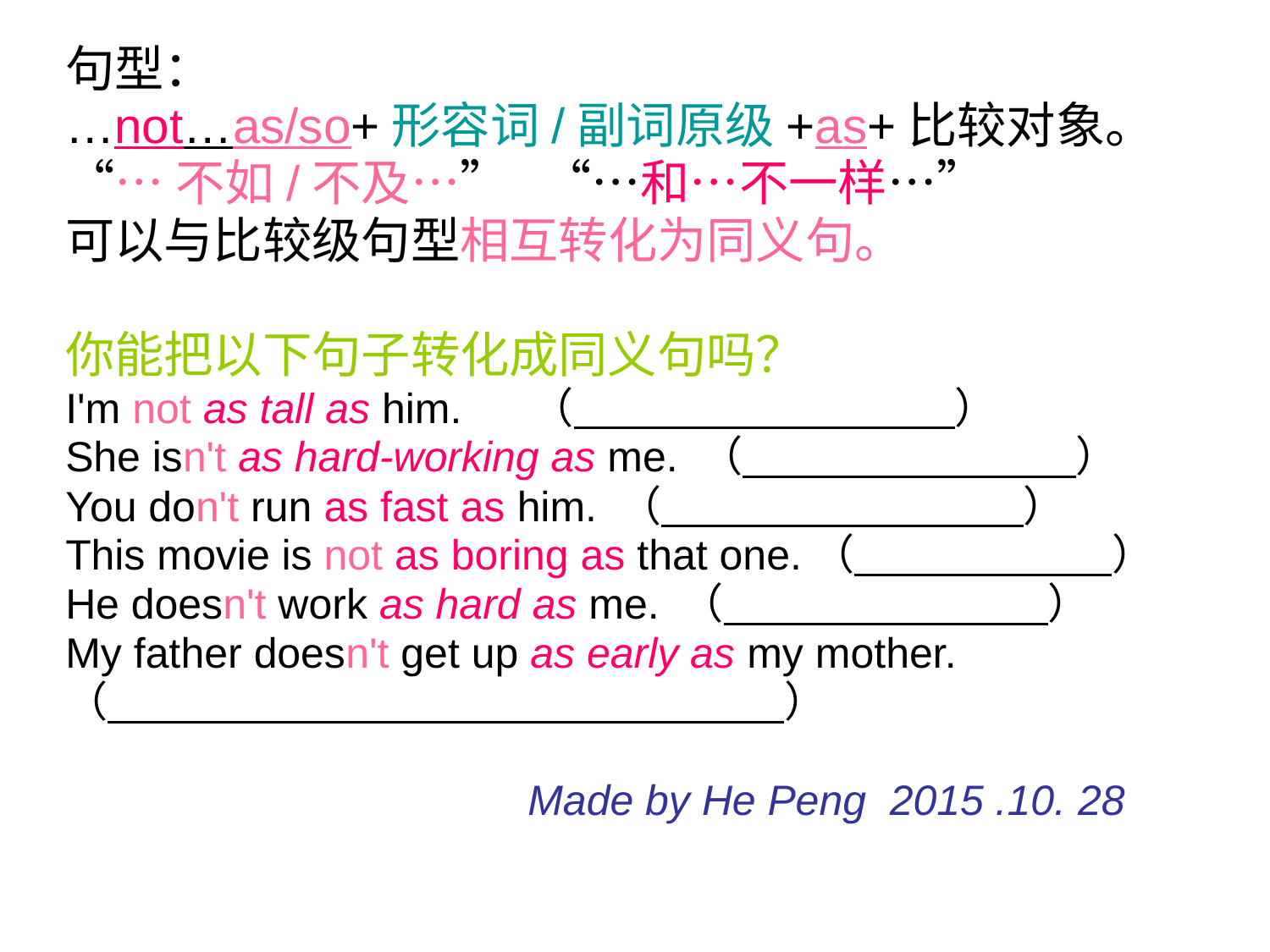

句型：
…not…as/so+形容词/副词原级+as+比较对象。
“…不如/不及…”   “…和…不一样…”
可以与比较级句型相互转化为同义句。

你能把以下句子转化成同义句吗？
I'm not as tall as him.     （                                        ）
She isn't as hard-working as me. （                                   ）
You don't run as fast as him. （                                      ）
This movie is not as boring as that one.（                           ）
He doesn't work as hard as me. （                                  ）
My father doesn't get up as early as my mother.
（                                                                       ）

                                       Made by He Peng  2015 .10. 28